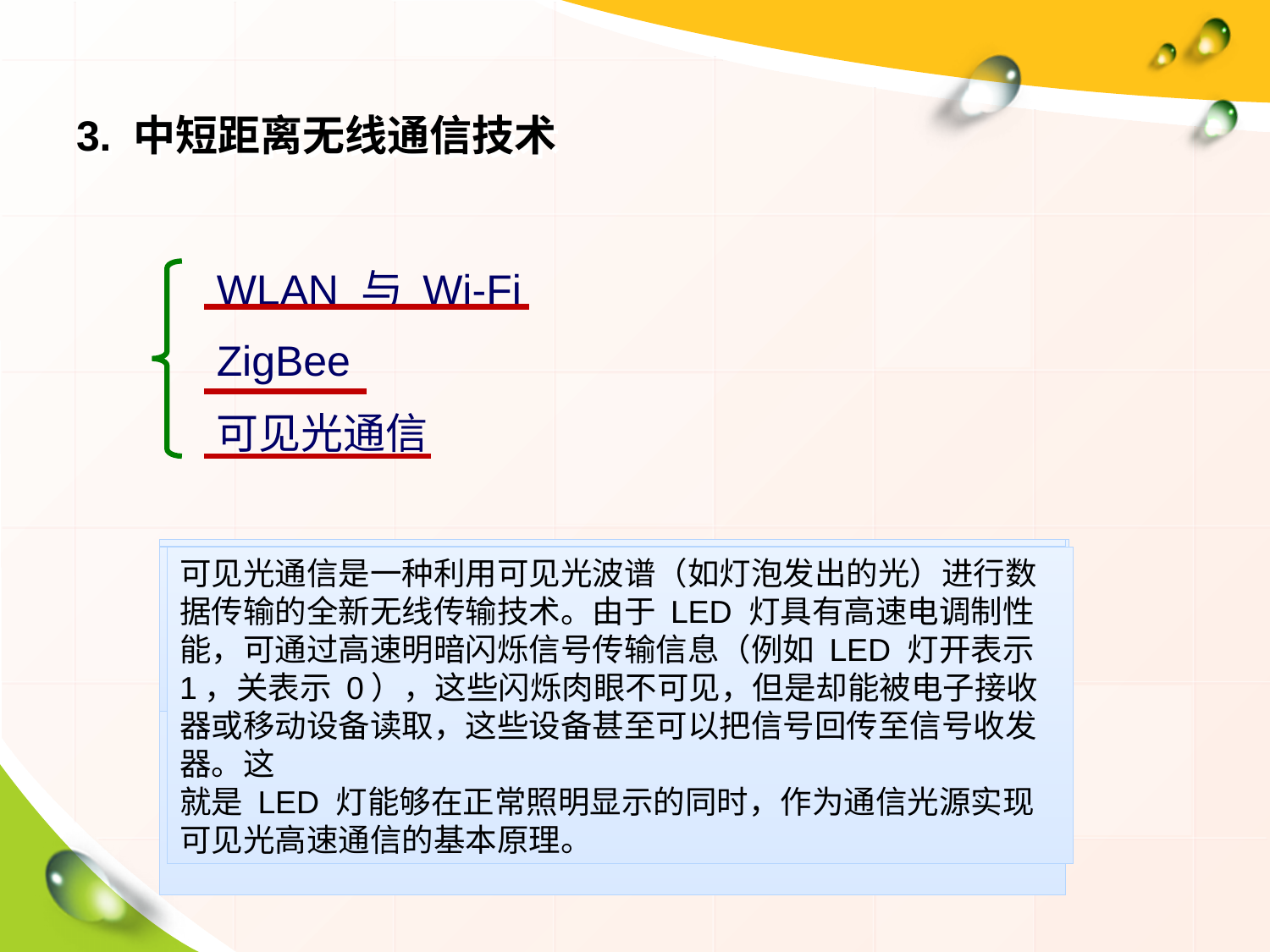

# 3. 中短距离无线通信技术
WLAN 与 Wi-Fi
ZigBee
可见光通信

② 覆盖的无线信号范围不同。
Wi-Fi 的最大优点就是传输速度较高，可以达到 11 Mb/s，另外它的有效距离也很长，同时也与已有的各种 IEEE 802.11DSSS 设备兼容。Wi-Fi 的覆盖范围半径可达 90 m。随着 Wi-Fi 技术的发展，Wi-Fi 信号未来覆盖的范围将更宽。WLAN 无线上网
覆盖范围更宽，而 Wi-Fi 无线上网比较适合智能手机、平板电脑等智能小型数码产品。

WLAN 和 Wi-Fi 二者的区别是：
① Wi-Fi 包含于 WLAN 中。事实上，Wi-Fi 就是 WLANA（ 无线局域网联盟）的一个商标。因为 Wi-Fi 主要采用 IEEE 02.11b 协议，因此人们逐渐习惯用 Wi-Fi 来称呼 IEEE 802.11b 协议。从包含关系来说，Wi-Fi 是 WLAN 的一个标准，Wi-Fi 包含于WLAN 中，属于采用 WLAN 协议的一项新技术。

.ZigBee 是基于IEEE802.15.4 标准的低功耗局域网协议，名称来源于蜜蜂的八字舞。用于实现类似于蜂群通信的低功耗、低复杂度、低速率、自组织的短距无线通信网络，为个人或者家庭范围内不同设备之间的低速互连提供统一标 准。
可见光通信是一种利用可见光波谱（如灯泡发出的光）进行数据传输的全新无线传输技术。由于 LED 灯具有高速电调制性能，可通过高速明暗闪烁信号传输信息（例如 LED 灯开表示 1，关表示 0），这些闪烁肉眼不可见，但是却能被电子接收器或移动设备读取，这些设备甚至可以把信号回传至信号收发器。这
就是 LED 灯能够在正常照明显示的同时，作为通信光源实现可见光高速通信的基本原理。